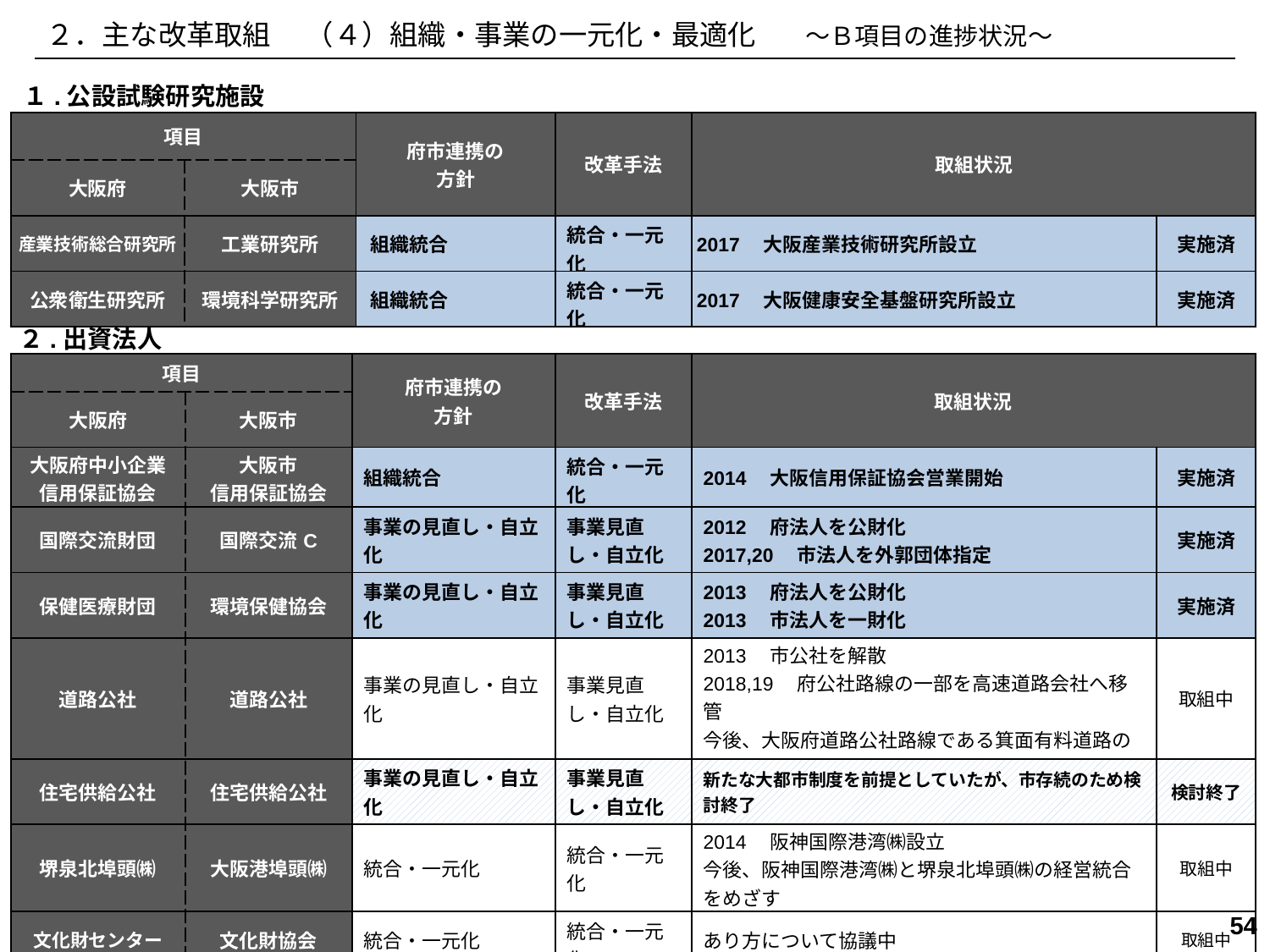

２．主な改革取組　 （４）組織・事業の一元化・最適化　　～Ｂ項目の進捗状況～
１.公設試験研究施設
| 項目 |  | 府市連携の 方針 | 改革手法 | 取組状況 |  |
| --- | --- | --- | --- | --- | --- |
| 大阪府 | 大阪市 |  |  |  |  |
| 産業技術総合研究所 | 工業研究所 | 組織統合 | 統合・一元化 | 2017　大阪産業技術研究所設立 | 実施済 |
| 公衆衛生研究所 | 環境科学研究所 | 組織統合 | 統合・一元化 | 2017　大阪健康安全基盤研究所設立 | 実施済 |
２.出資法人
| 項目 |  | 府市連携の 方針 | 改革手法 | 取組状況 |  |
| --- | --- | --- | --- | --- | --- |
| 大阪府 | 大阪市 |  |  |  |  |
| 大阪府中小企業 信用保証協会 | 大阪市 信用保証協会 | 組織統合 | 統合・一元化 | 2014　大阪信用保証協会営業開始 | 実施済 |
| 国際交流財団 | 国際交流C | 事業の見直し・自立化 | 事業見直し・自立化 | 2012　府法人を公財化 2017,20　市法人を外郭団体指定 | 実施済 |
| 保健医療財団 | 環境保健協会 | 事業の見直し・自立化 | 事業見直し・自立化 | 2013　府法人を公財化 2013　市法人を一財化 | 実施済 |
| 道路公社 | 道路公社 | 事業の見直し・自立化 | 事業見直し・自立化 | 2013　市公社を解散 2018,19　府公社路線の一部を高速道路会社へ移管 今後、大阪府道路公社路線である箕面有料道路の 西日本高速道路㈱への移管をめざす | 取組中 |
| 住宅供給公社 | 住宅供給公社 | 事業の見直し・自立化 | 事業見直し・自立化 | 新たな大都市制度を前提としていたが、市存続のため検討終了 | 検討終了 |
| 堺泉北埠頭㈱ | 大阪港埠頭㈱ | 統合・一元化 | 統合・一元化 | 2014　阪神国際港湾㈱設立 今後、阪神国際港湾㈱と堺泉北埠頭㈱の経営統合をめざす | 取組中 |
| 文化財センター | 文化財協会 | 統合・一元化 | 統合・一元化 | あり方について協議中 | 取組中 |
54